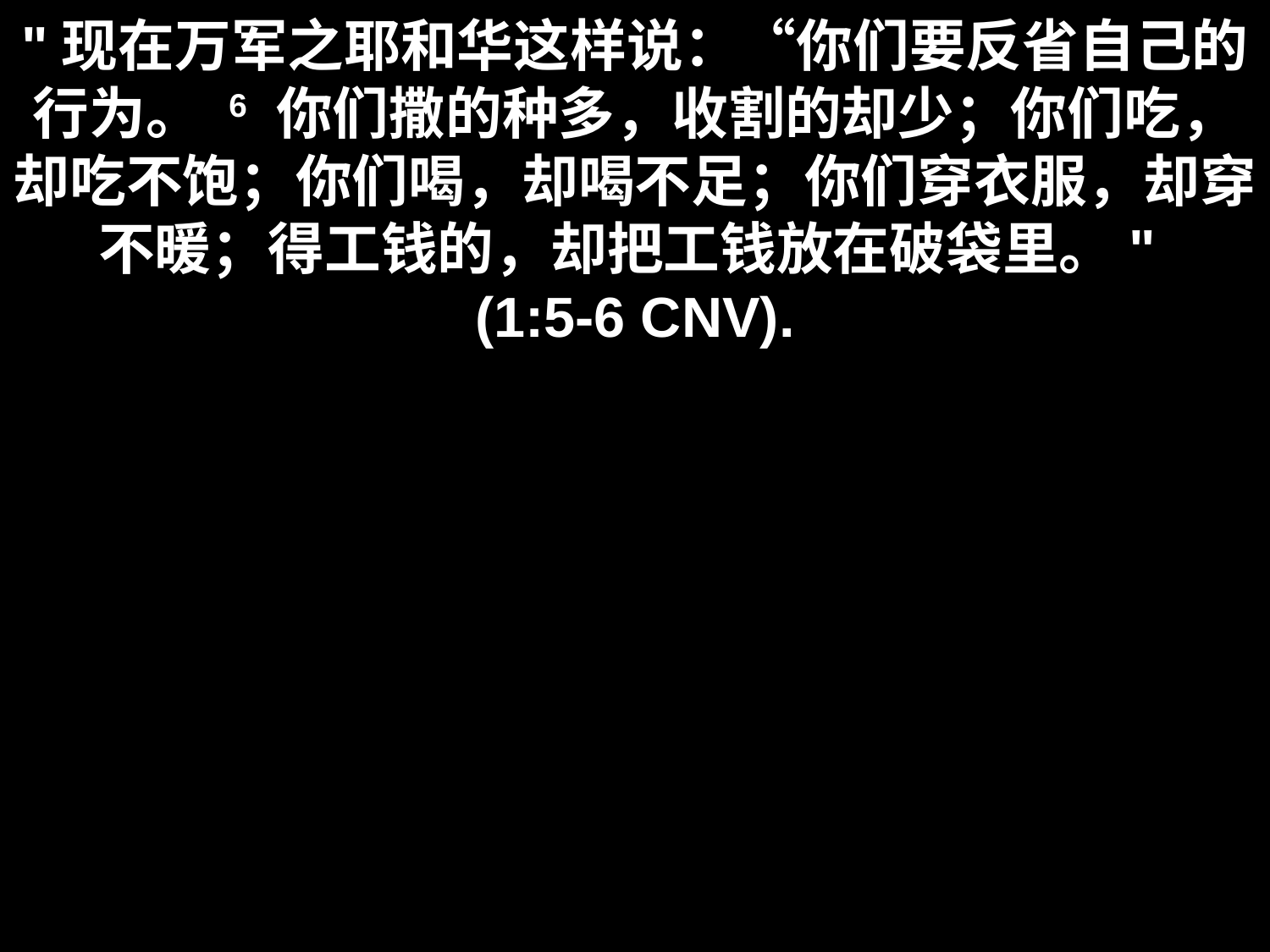

# "现在万军之耶和华这样说：“你们要反省自己的行为。 6 你们撒的种多，收割的却少；你们吃，却吃不饱；你们喝，却喝不足；你们穿衣服，却穿不暖；得工钱的，却把工钱放在破袋里。" (1:5-6 CNV).